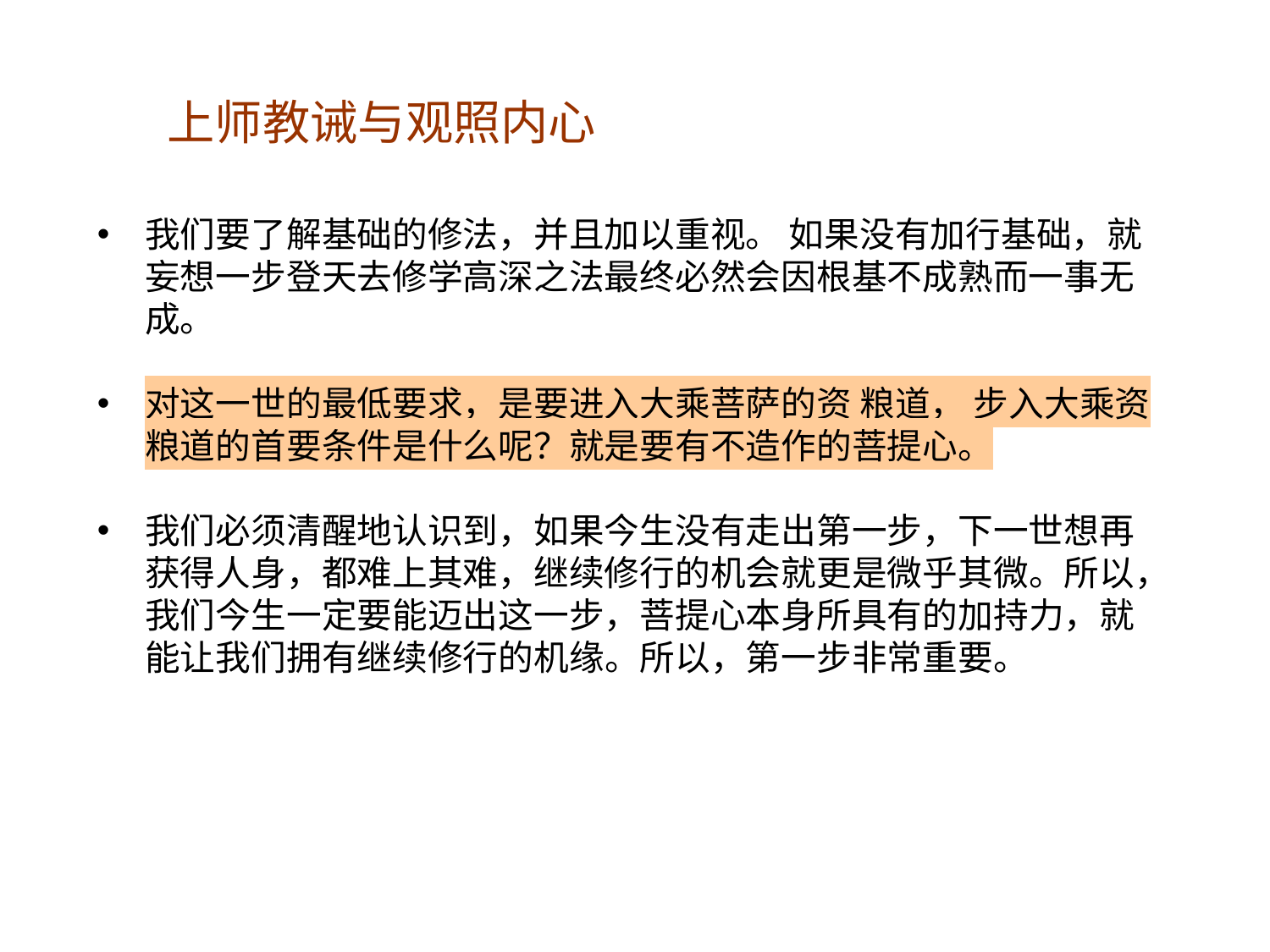

上师教诫与观照内心
我们要了解基础的修法，并且加以重视。 如果没有加行基础，就妄想一步登天去修学高深之法最终必然会因根基不成熟而一事无成。

对这一世的最低要求，是要进入大乘菩萨的资 粮道， 步入大乘资粮道的首要条件是什么呢？就是要有不造作的菩提心。

我们必须清醒地认识到，如果今生没有走出第一步，下一世想再获得人身，都难上其难，继续修行的机会就更是微乎其微。所以，我们今生一定要能迈出这一步，菩提心本身所具有的加持力，就能让我们拥有继续修行的机缘。所以，第一步非常重要。